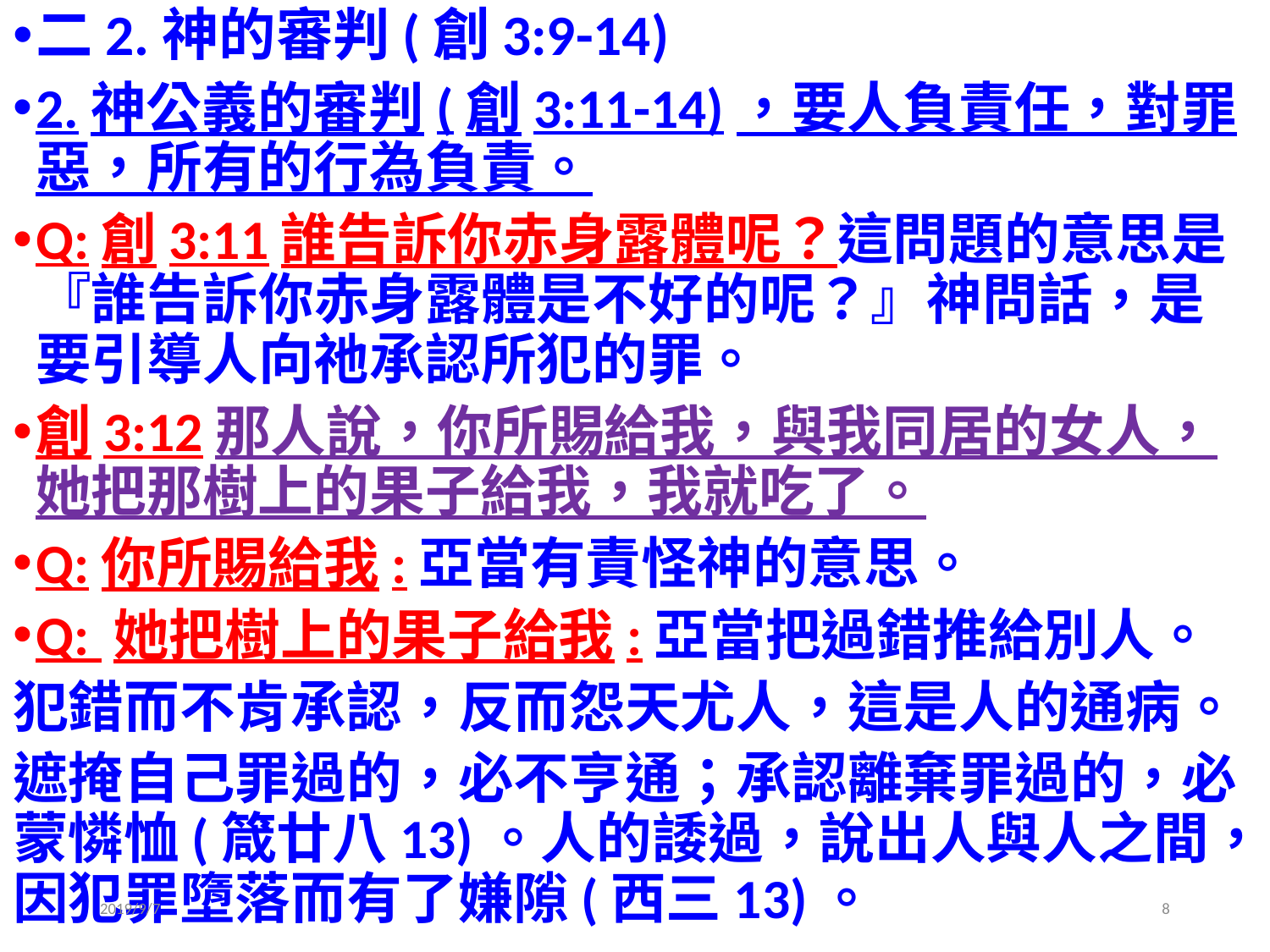

二2.神的審判(創3:9-14)
2.神公義的審判(創3:11-14)，要人負責任，對罪惡，所有的行為負責。
Q:創3:11誰告訴你赤身露體呢？這問題的意思是『誰告訴你赤身露體是不好的呢？』神問話，是要引導人向祂承認所犯的罪。
創3:12那人說，你所賜給我，與我同居的女人，她把那樹上的果子給我，我就吃了。
Q:你所賜給我:亞當有責怪神的意思。
Q: 她把樹上的果子給我:亞當把過錯推給別人。
犯錯而不肯承認，反而怨天尤人，這是人的通病。
遮掩自己罪過的，必不亨通；承認離棄罪過的，必蒙憐恤(箴廿八13)。人的諉過，說出人與人之間，因犯罪墮落而有了嫌隙(西三13)。

2019/9/7
8